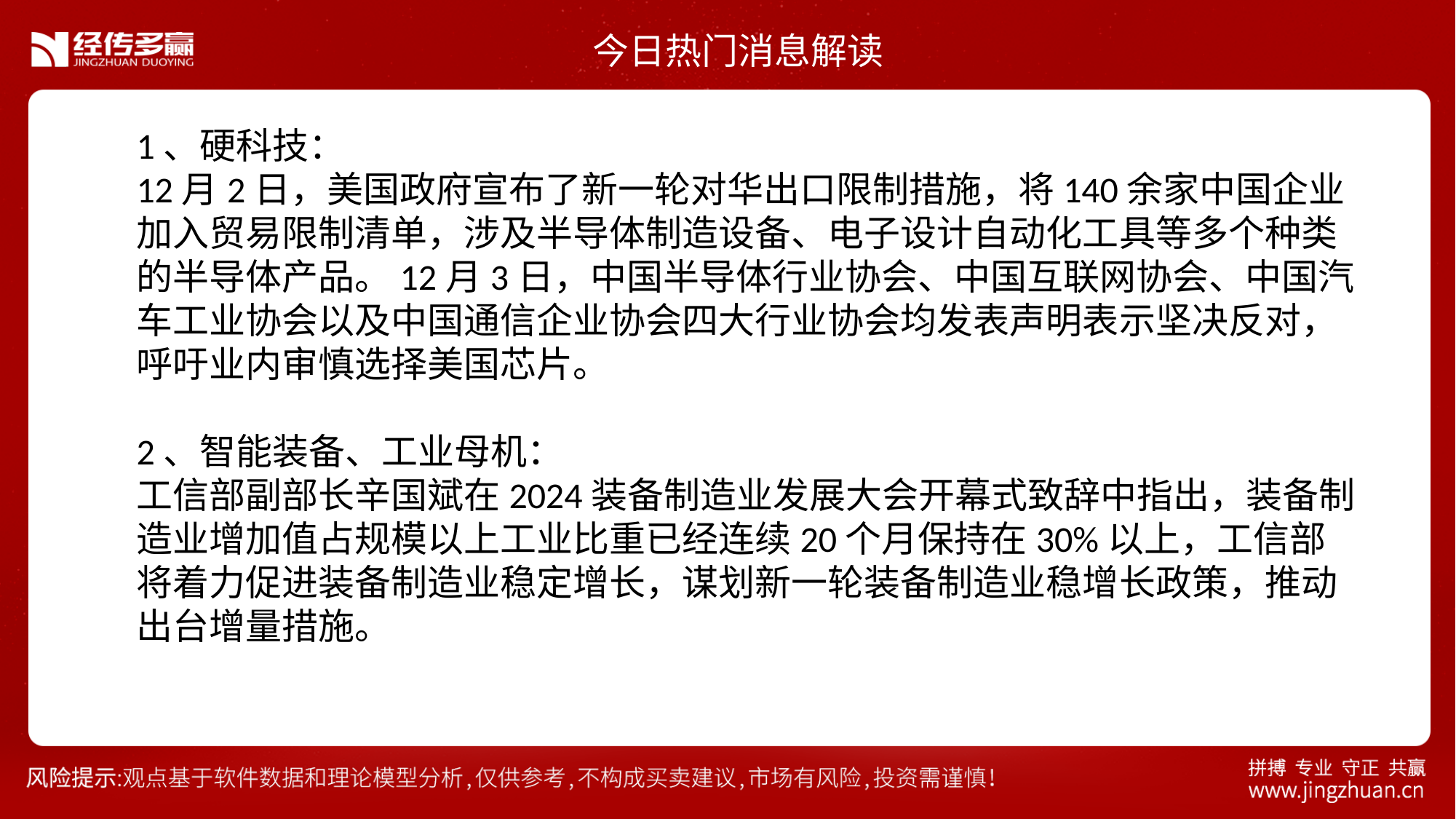

今日热门消息解读
1、硬科技：
12月2日，美国政府宣布了新一轮对华出口限制措施，将140余家中国企业加入贸易限制清单，涉及半导体制造设备、电子设计自动化工具等多个种类的半导体产品。12月3日，中国半导体行业协会、中国互联网协会、中国汽车工业协会以及中国通信企业协会四大行业协会均发表声明表示坚决反对，呼吁业内审慎选择美国芯片。

2、智能装备、工业母机：
工信部副部长辛国斌在2024装备制造业发展大会开幕式致辞中指出，装备制造业增加值占规模以上工业比重已经连续20个月保持在30%以上，工信部将着力促进装备制造业稳定增长，谋划新一轮装备制造业稳增长政策，推动出台增量措施。